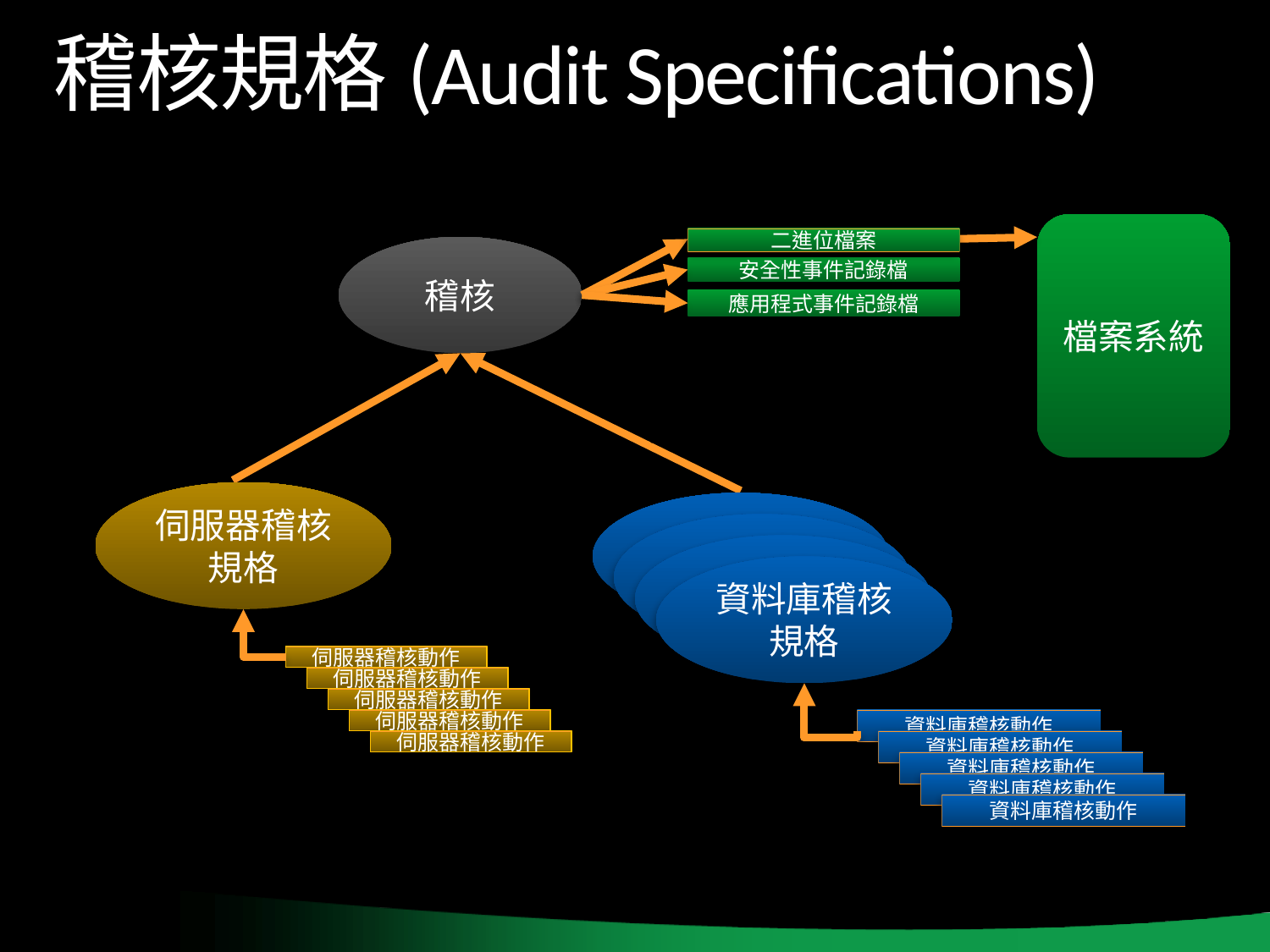

# 稽核規格(Audit Specifications)
檔案系統
二進位檔案
稽核
安全性事件記錄檔
應用程式事件記錄檔
每個資料庫
每個稽核物件
資料庫稽核規格
每個稽核物件
伺服器稽核規格
伺服器稽核規格
Database Audit Components
Database Audit Components
Database Audit Components
資料庫稽核規格
伺服器稽核動作
伺服器稽核動作
伺服器稽核動作
伺服器稽核動作
資料庫稽核動作
伺服器稽核動作
資料庫稽核動作
資料庫稽核動作
資料庫稽核動作
資料庫稽核動作